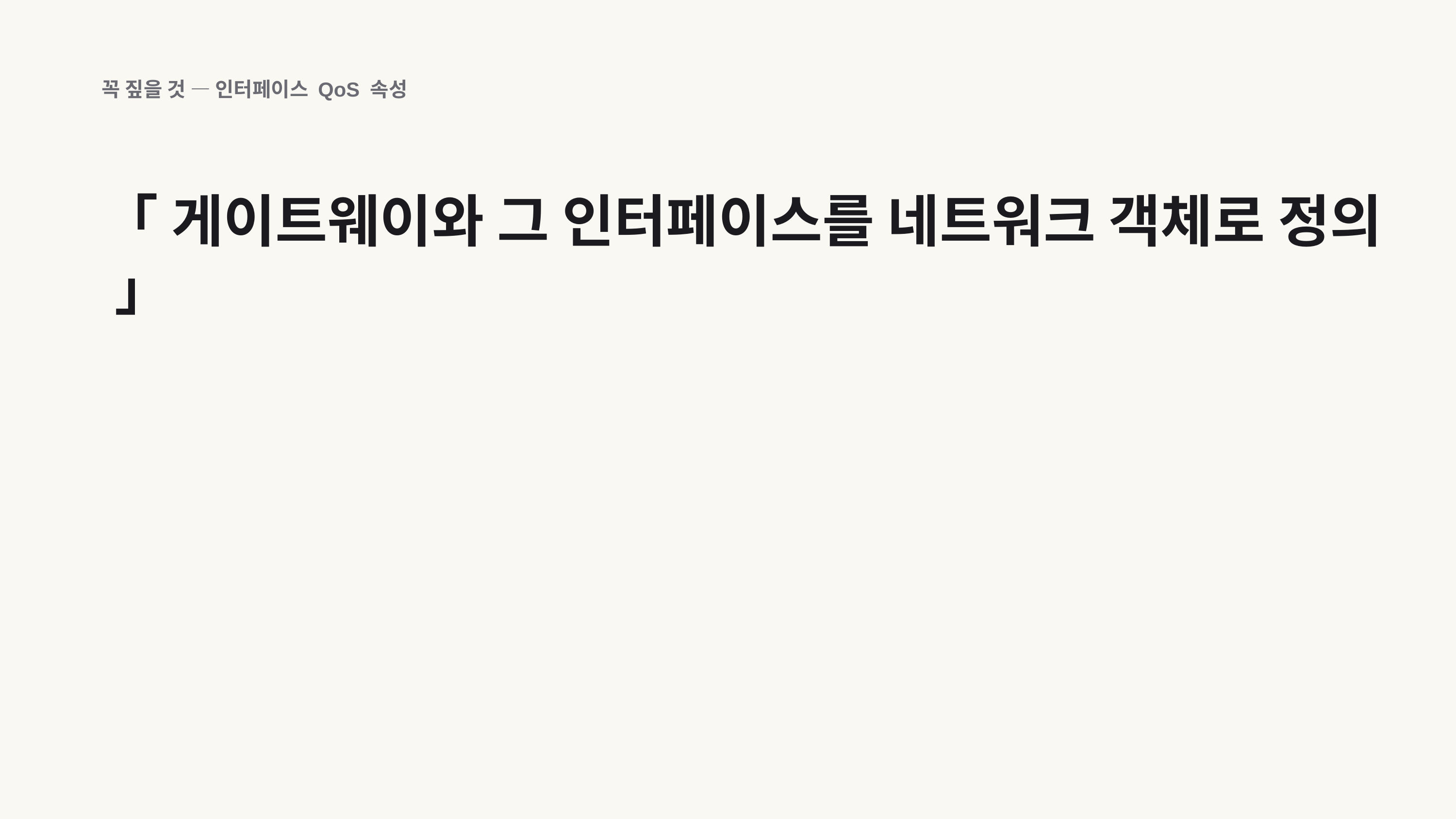

꼭 짚을 것 — 인터페이스 QoS 속성
「 게이트웨이와 그 인터페이스를 네트워크 객체로 정의 」